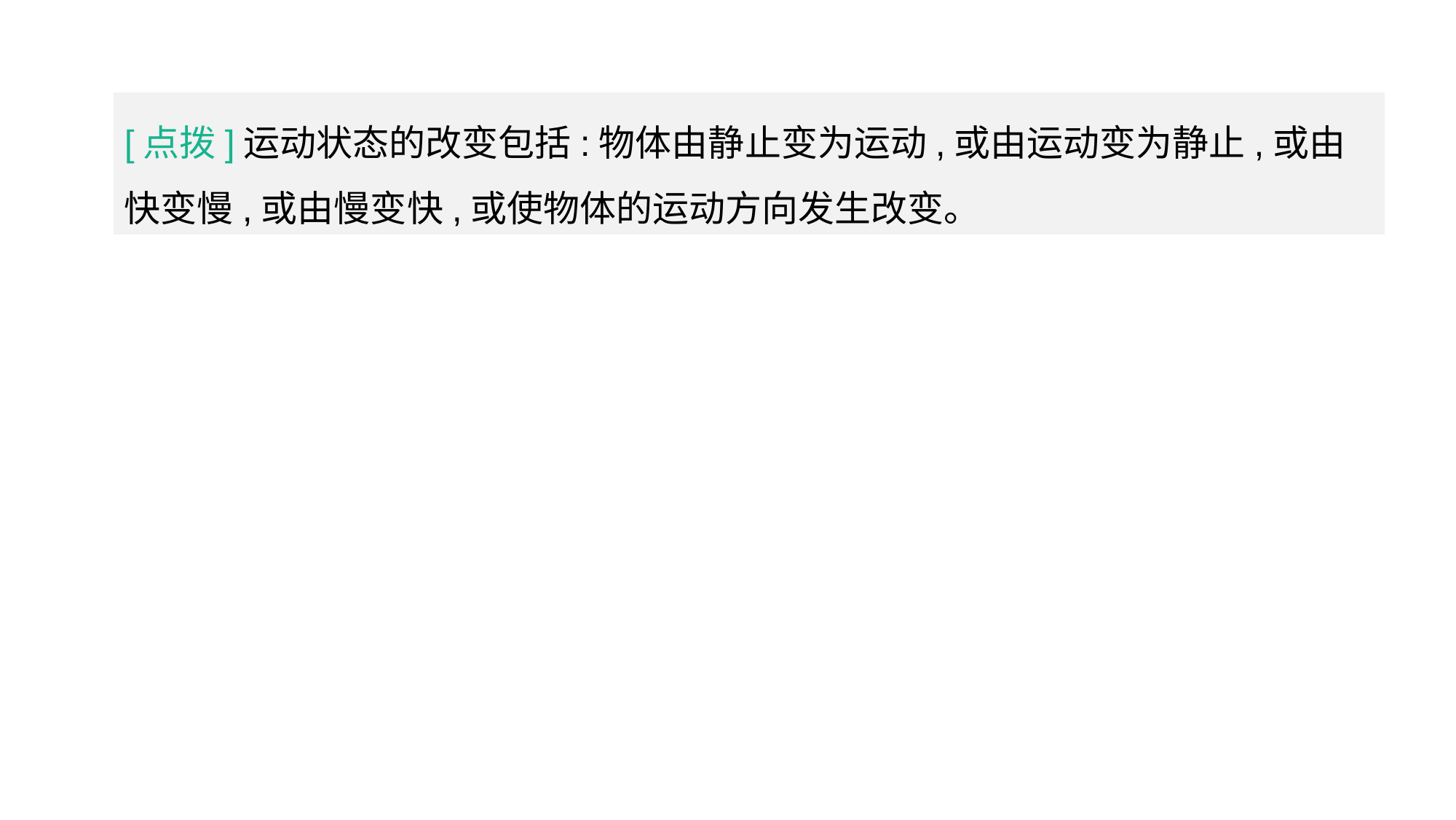

[点拨]运动状态的改变包括:物体由静止变为运动,或由运动变为静止,或由快变慢,或由慢变快,或使物体的运动方向发生改变。